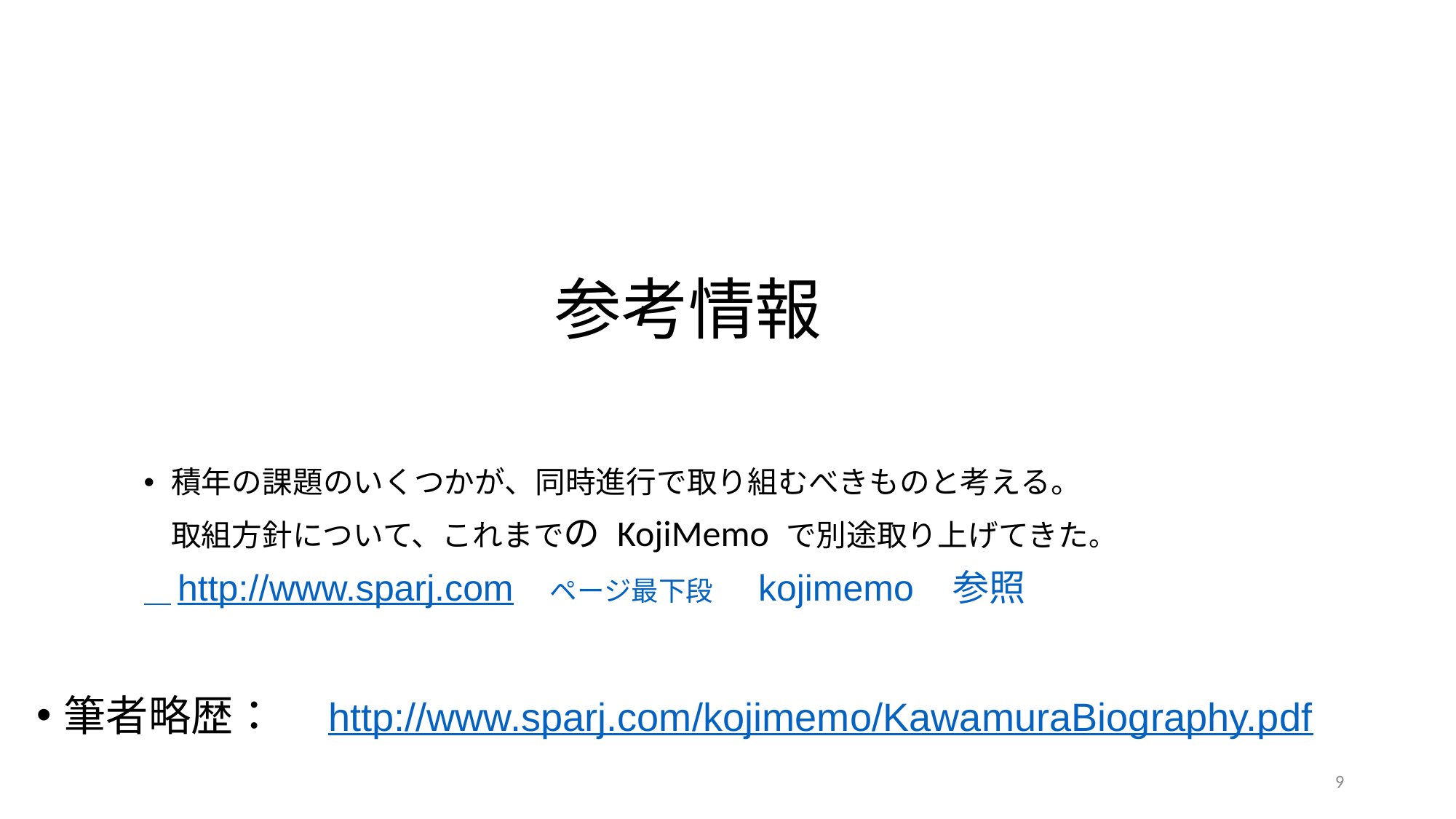

# 参考情報
積年の課題のいくつかが、同時進行で取り組むべきものと考える。
　取組方針について、これまでの KojiMemo で別途取り上げてきた。
　http://www.sparj.com　ページ最下段　kojimemo   参照
筆者略歴：　http://www.sparj.com/kojimemo/KawamuraBiography.pdf
9